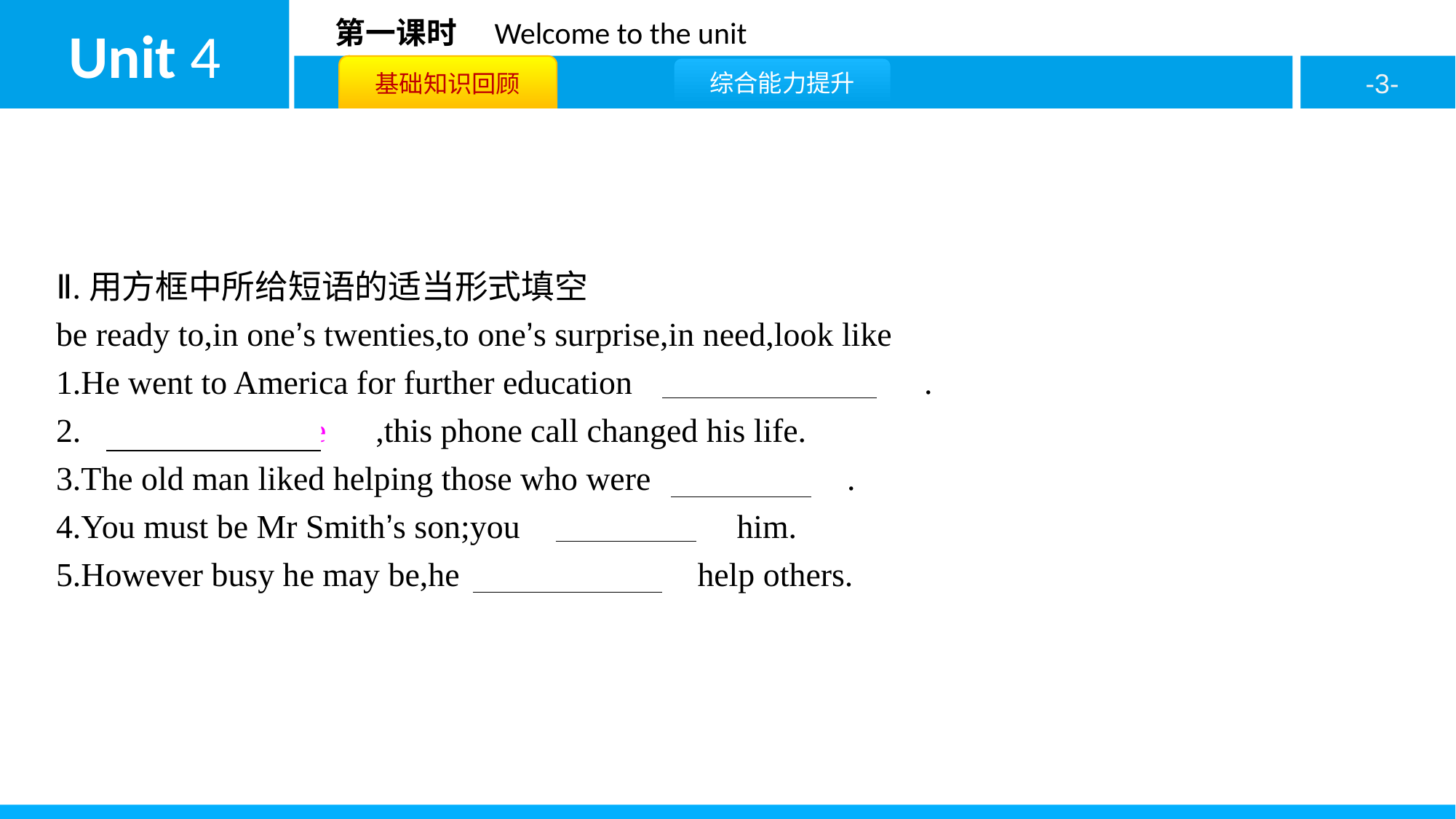

Ⅱ.用方框中所给短语的适当形式填空
be ready to,in one’s twenties,to one’s surprise,in need,look like
1.He went to America for further education　in his twenties　.
2.　To his surprise　,this phone call changed his life.
3.The old man liked helping those who were　in need　.
4.You must be Mr Smith’s son;you　look like　him.
5.However busy he may be,he　is ready to　help others.